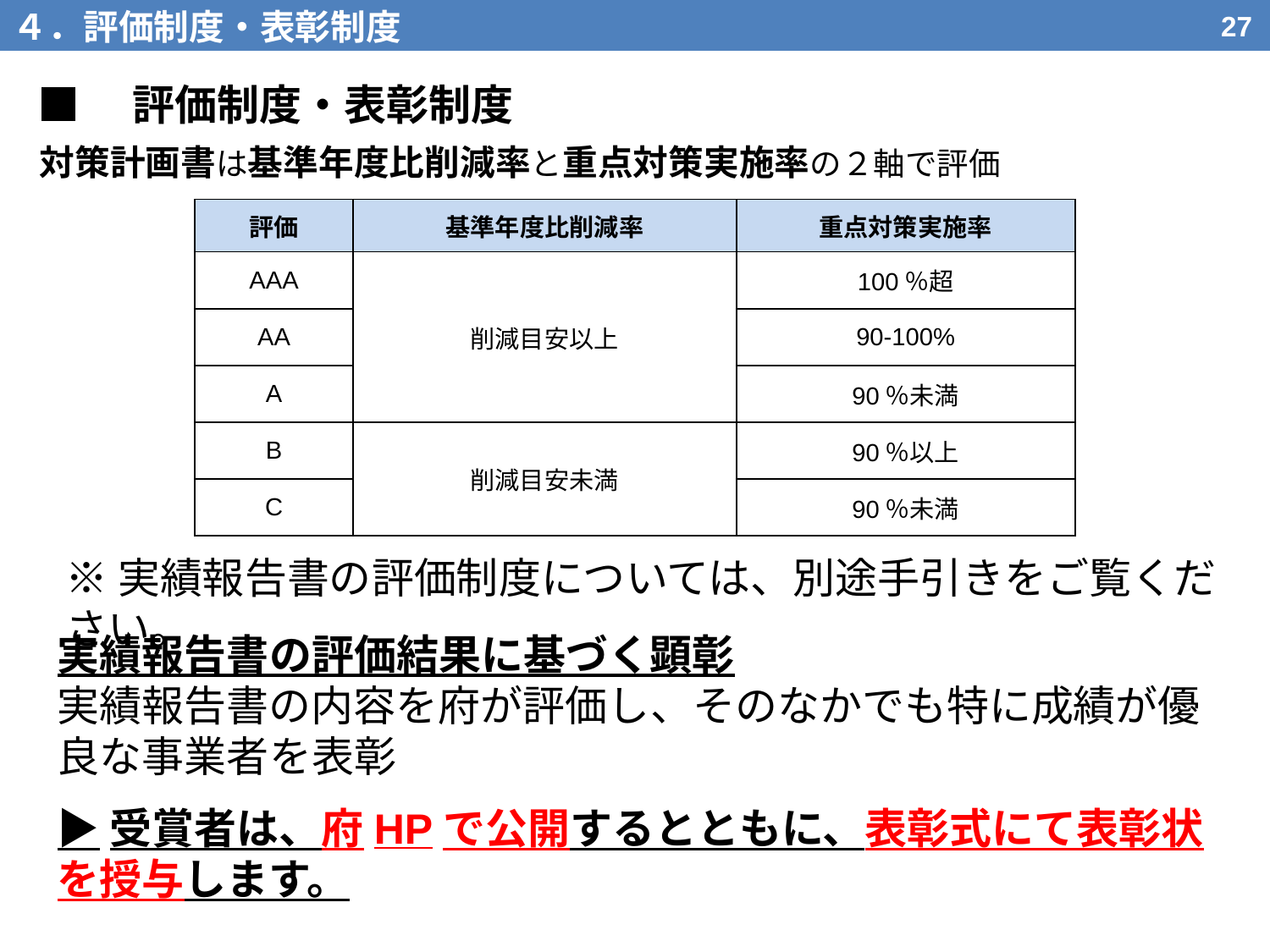

４．評価制度・表彰制度
27
■　評価制度・表彰制度
対策計画書は基準年度比削減率と重点対策実施率の２軸で評価
| 評価 | 基準年度比削減率 | 重点対策実施率 |
| --- | --- | --- |
| AAA | 削減目安以上 | 100％超 |
| AA |  | 90-100% |
| A |  | 90％未満 |
| B | 削減目安未満 | 90％以上 |
| C |  | 90％未満 |
※実績報告書の評価制度については、別途手引きをご覧ください。
実績報告書の評価結果に基づく顕彰
実績報告書の内容を府が評価し、そのなかでも特に成績が優良な事業者を表彰

▶受賞者は、府HPで公開するとともに、表彰式にて表彰状を授与します。